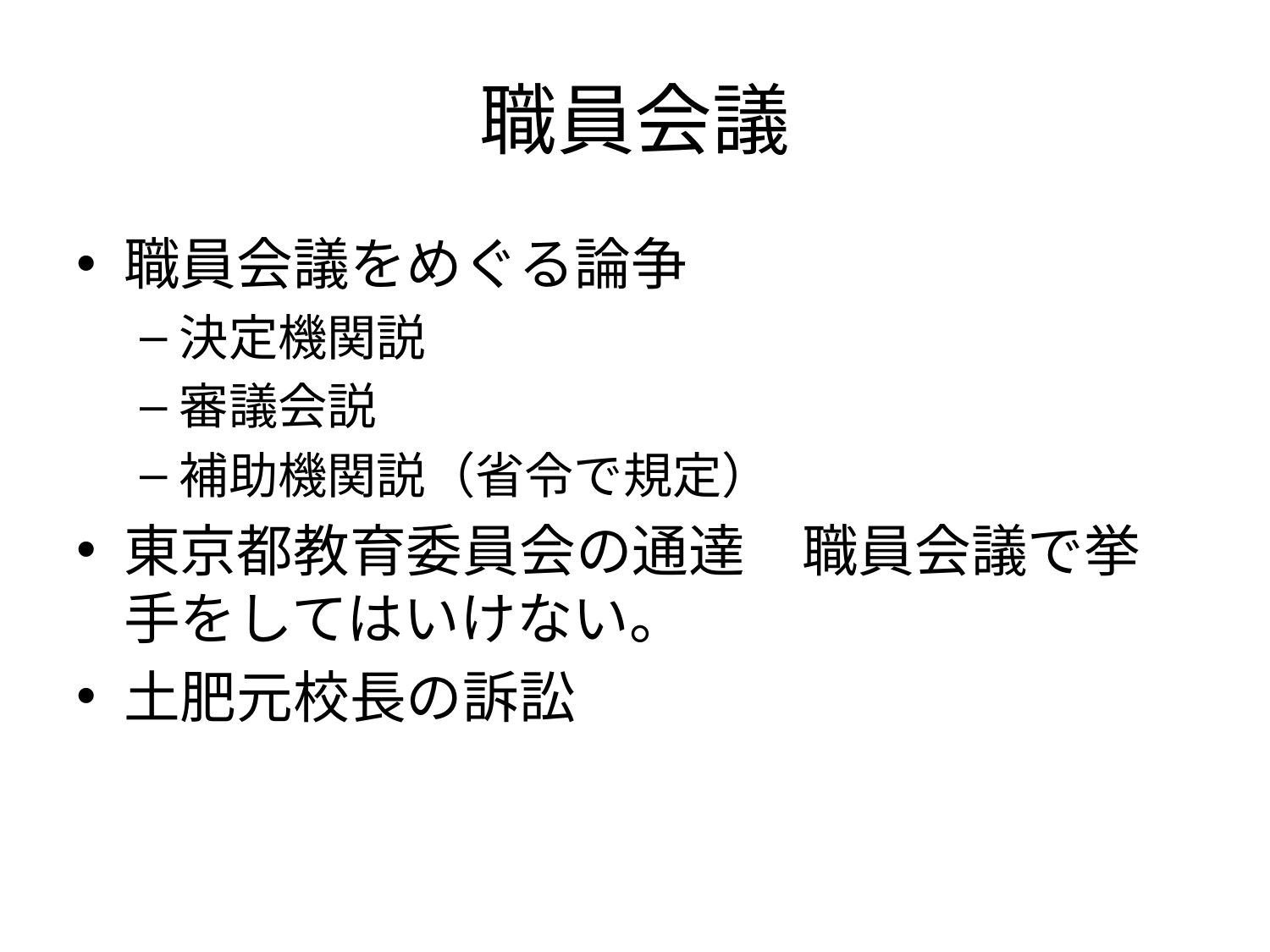

# 職員会議
職員会議をめぐる論争
決定機関説
審議会説
補助機関説（省令で規定）
東京都教育委員会の通達　職員会議で挙手をしてはいけない。
土肥元校長の訴訟